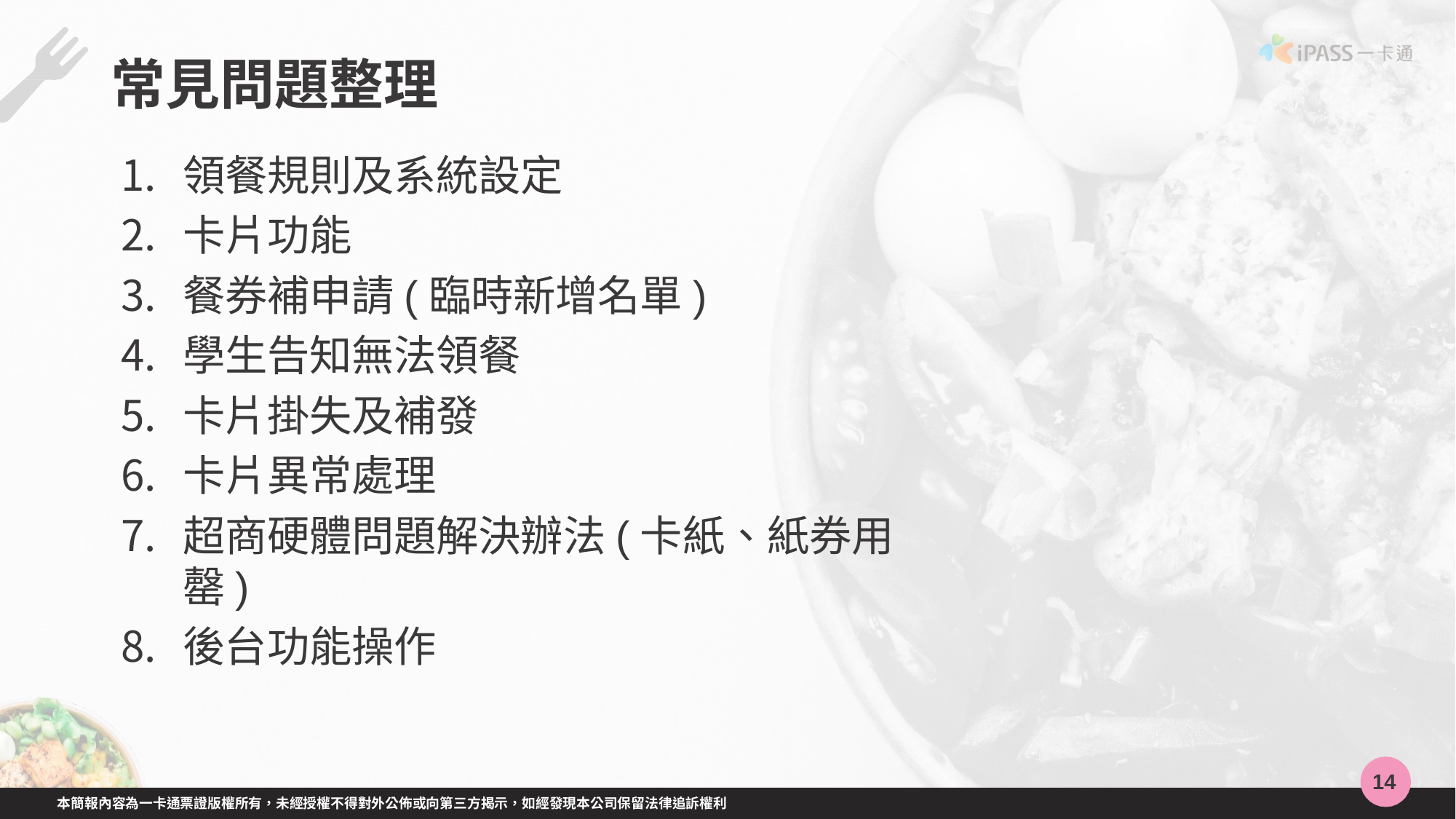

# 常見問題整理
領餐規則及系統設定
卡片功能
餐券補申請(臨時新增名單)
學生告知無法領餐
卡片掛失及補發
卡片異常處理
超商硬體問題解決辦法(卡紙、紙券用罄)
後台功能操作
14
本簡報內容為一卡通票證版權所有，未經授權不得對外公佈或向第三方揭示，如經發現本公司保留法律追訴權利